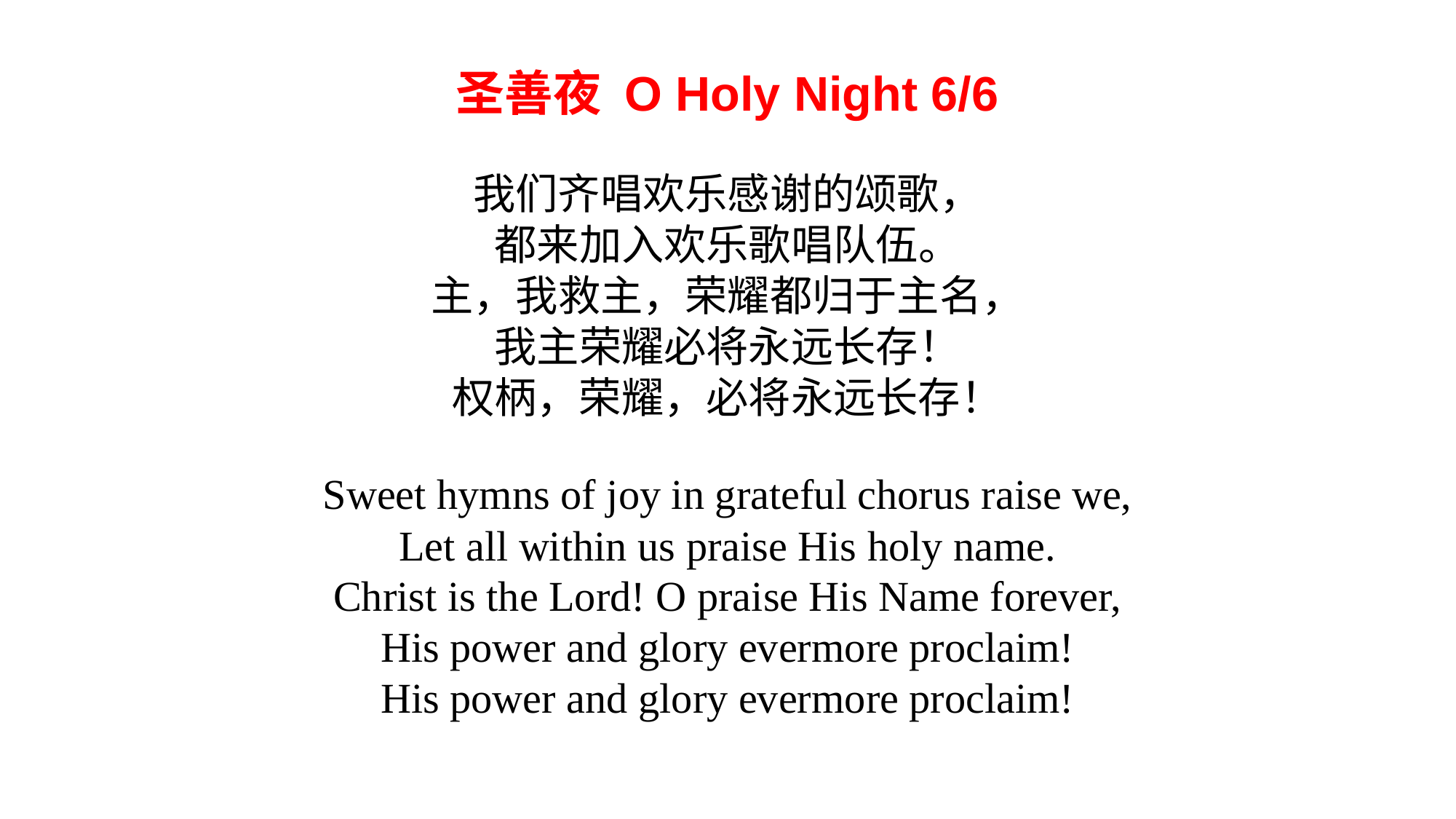

# 圣善夜 O Holy Night 6/6
我们齐唱欢乐感谢的颂歌，
都来加入欢乐歌唱队伍。
主，我救主，荣耀都归于主名，
我主荣耀必将永远长存！
权柄，荣耀，必将永远长存！

Sweet hymns of joy in grateful chorus raise we,
Let all within us praise His holy name.
Christ is the Lord! O praise His Name forever,
His power and glory evermore proclaim!
His power and glory evermore proclaim!